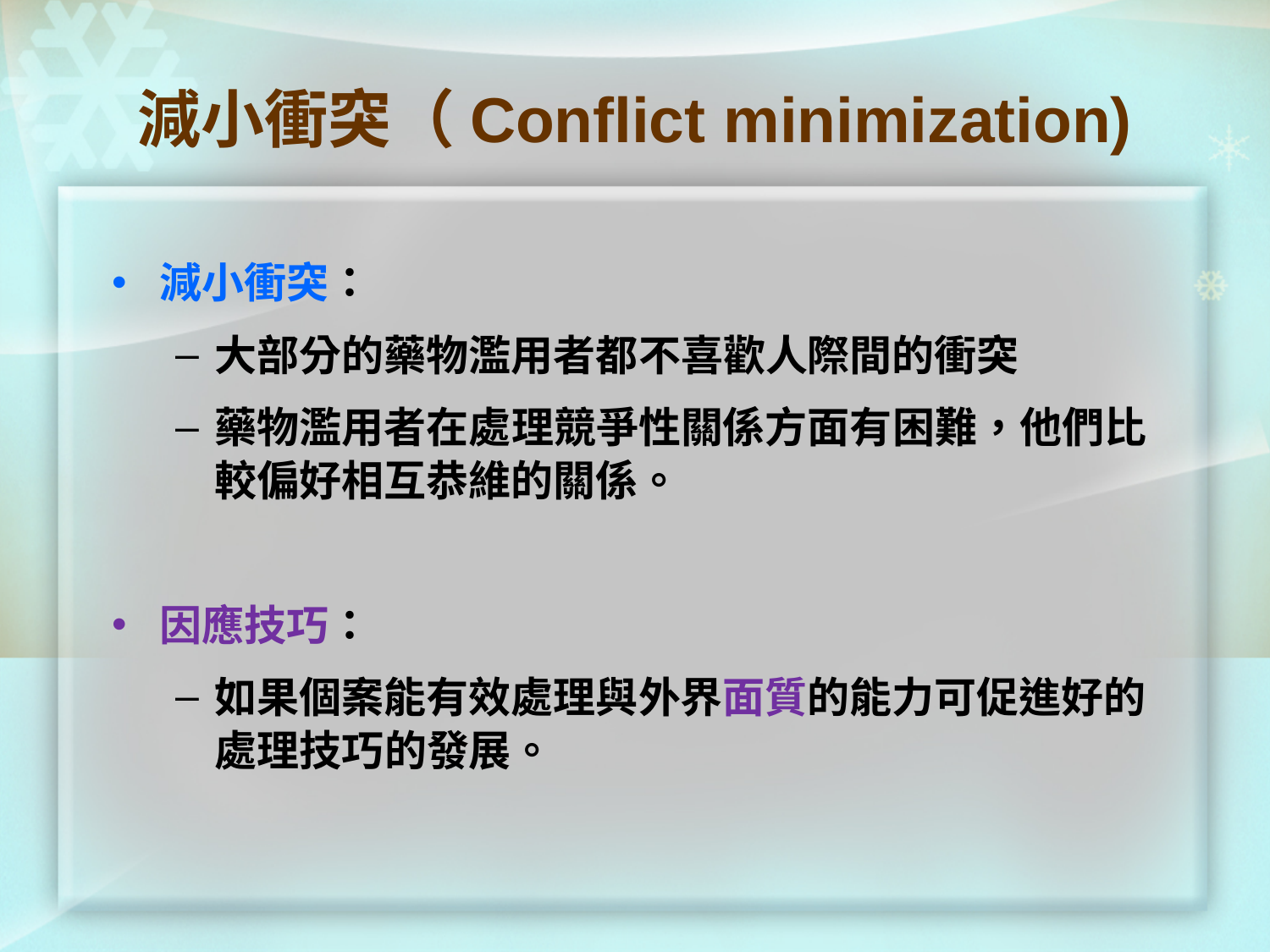

# 減小衝突（Conflict minimization)
減小衝突：
大部分的藥物濫用者都不喜歡人際間的衝突
藥物濫用者在處理競爭性關係方面有困難，他們比較偏好相互恭維的關係。

因應技巧：
如果個案能有效處理與外界面質的能力可促進好的處理技巧的發展。